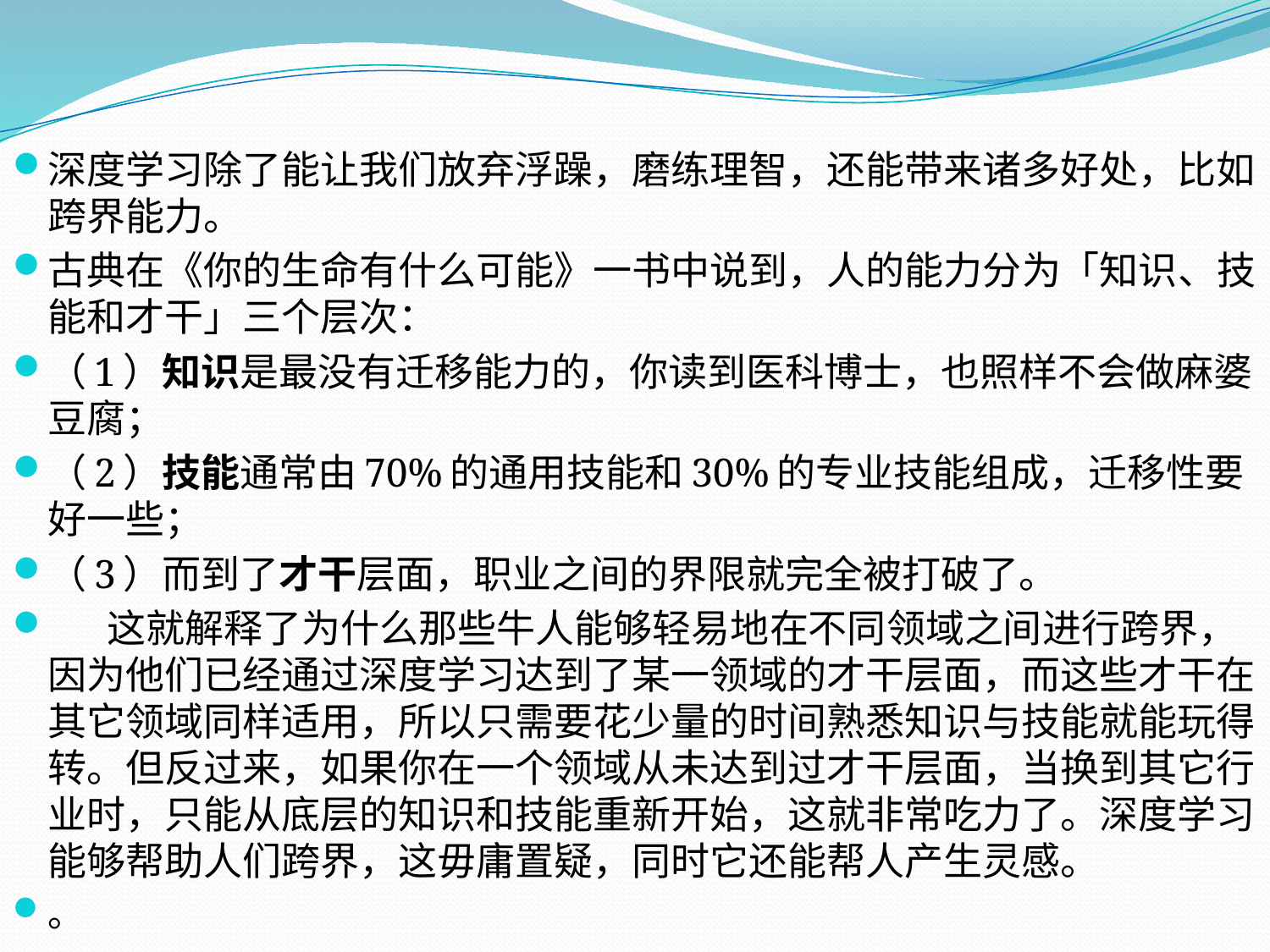

深度学习除了能让我们放弃浮躁，磨练理智，还能带来诸多好处，比如跨界能力。
古典在《你的生命有什么可能》一书中说到，人的能力分为「知识、技能和才干」三个层次：
（1）知识是最没有迁移能力的，你读到医科博士，也照样不会做麻婆豆腐；
（2）技能通常由70%的通用技能和30%的专业技能组成，迁移性要好一些；
（3）而到了才干层面，职业之间的界限就完全被打破了。
      这就解释了为什么那些牛人能够轻易地在不同领域之间进行跨界，因为他们已经通过深度学习达到了某一领域的才干层面，而这些才干在其它领域同样适用，所以只需要花少量的时间熟悉知识与技能就能玩得转。但反过来，如果你在一个领域从未达到过才干层面，当换到其它行业时，只能从底层的知识和技能重新开始，这就非常吃力了。深度学习能够帮助人们跨界，这毋庸置疑，同时它还能帮人产生灵感。
。